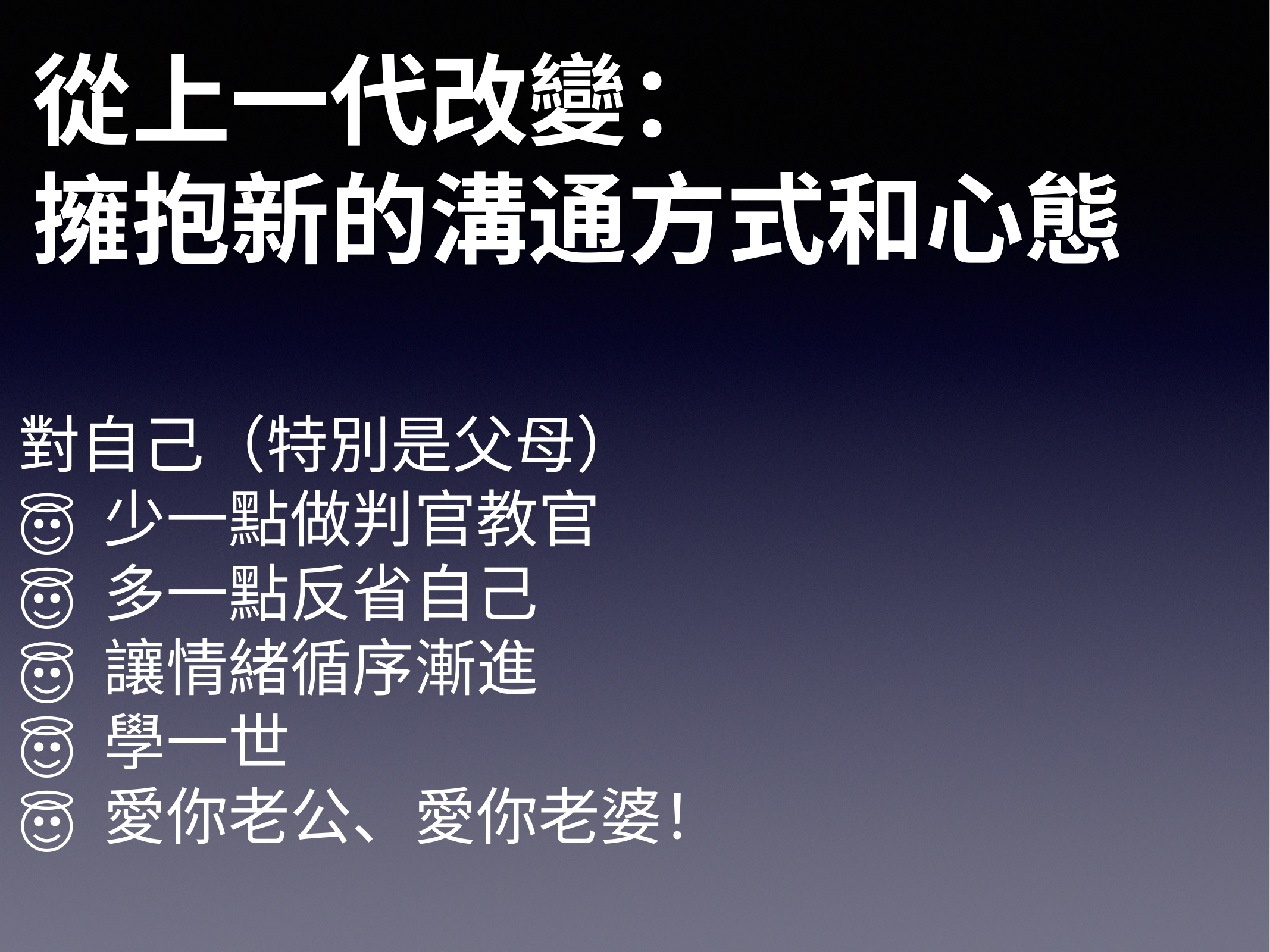

從上一代改變：
擁抱新的溝通方式和心態
對自己（特別是父母）
😇 少一點做判官教官
😇 多一點反省自己
😇 讓情緒循序漸進
😇 學一世
😇 愛你老公、愛你老婆！